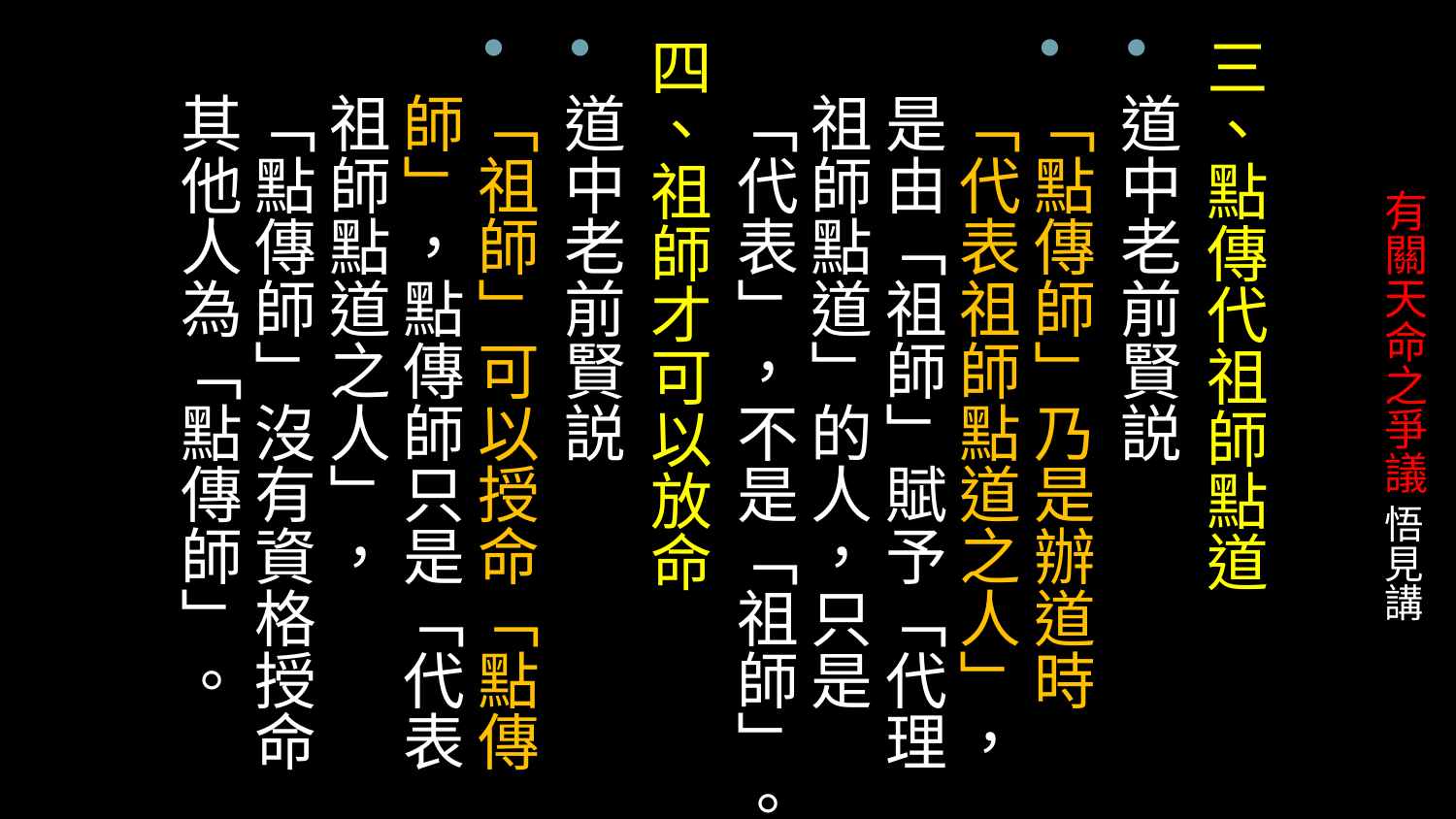

三、點傳代祖師點道
道中老前賢説
「點傳師」乃是辦道時「代表祖師點道之人」，是由「祖師」賦予「代理祖師點道」的人，只是「代表」，不是「祖師」。
四、祖師才可以放命
道中老前賢説
「祖師」可以授命「點傳師」，點傳師只是「代表祖師點道之人」，
「點傳師」沒有資格授命其他人為「點傳師」。
# 有關天命之爭議 悟見講